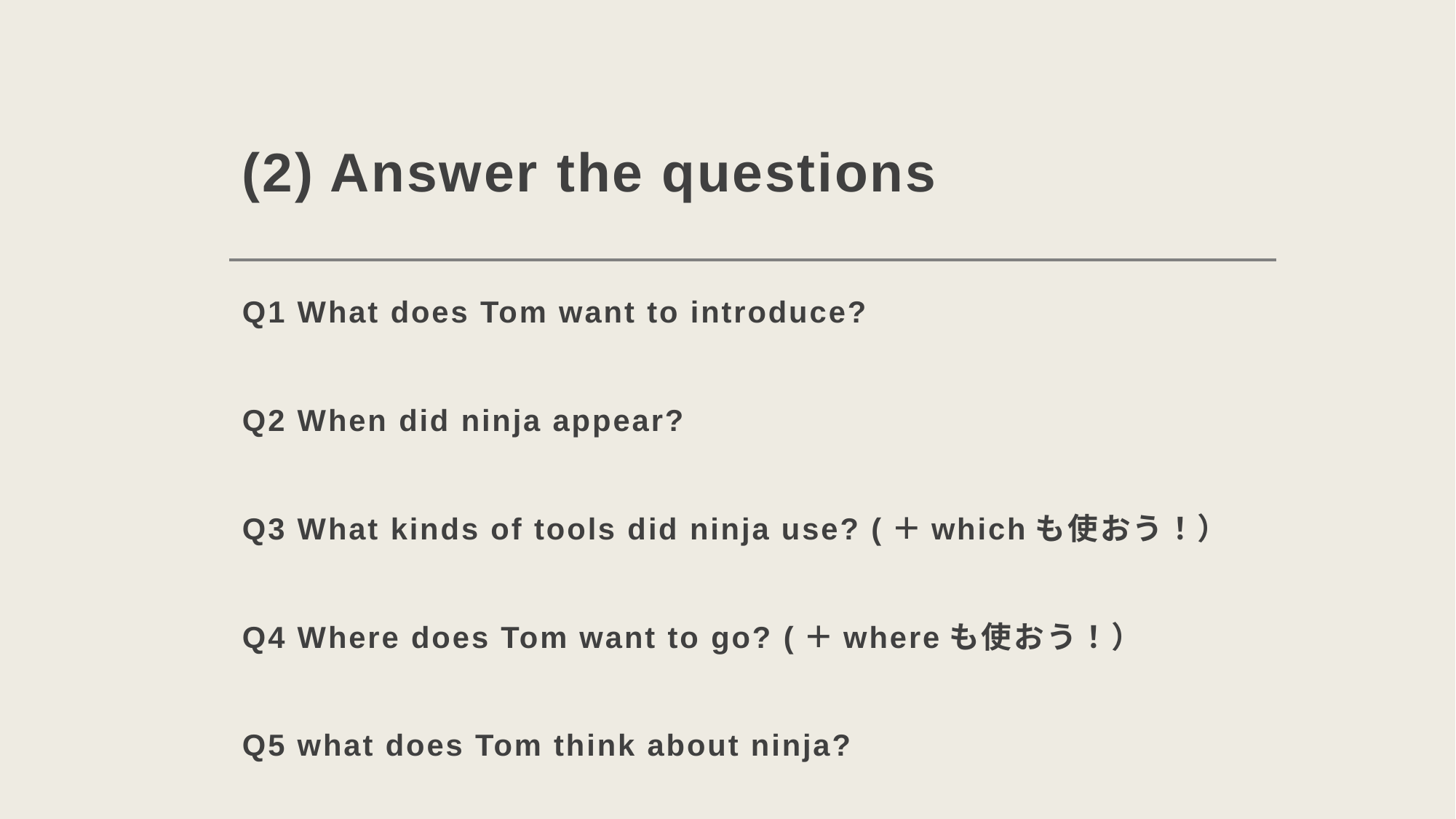

# (2) Answer the questions
Q1 What does Tom want to introduce?

Q2 When did ninja appear?

Q3 What kinds of tools did ninja use? (＋whichも使おう！）

Q4 Where does Tom want to go? (＋whereも使おう！）

Q5 what does Tom think about ninja?